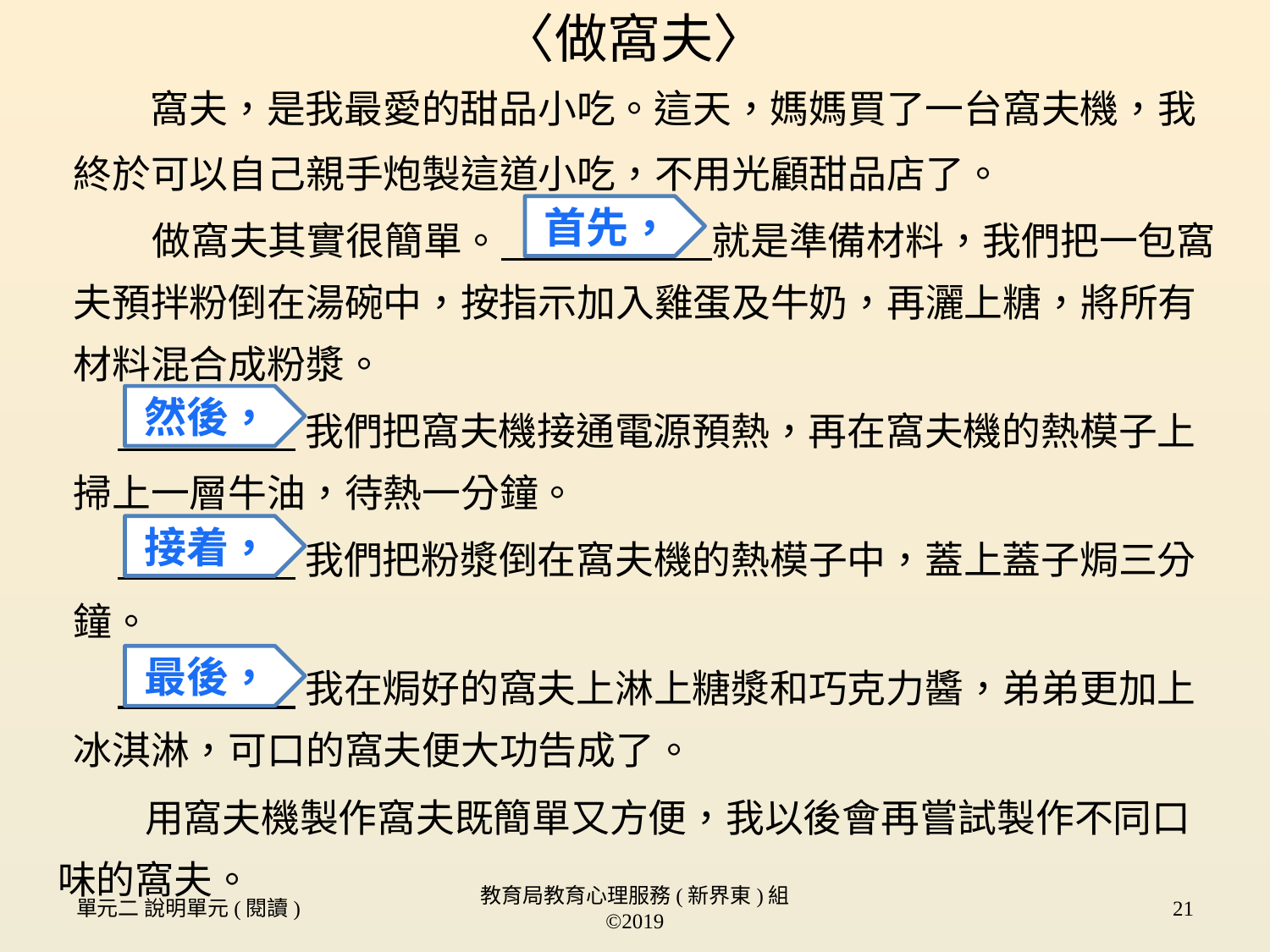

# 〈做窩夫〉
     窩夫，是我最愛的甜品小吃。這天，媽媽買了一台窩夫機，我終於可以自己親手炮製這道小吃，不用光顧甜品店了。
        做窩夫其實很簡單。           　  　  就是準備材料，我們把一包窩夫預拌粉倒在湯碗中，按指示加入雞蛋及牛奶，再灑上糖，將所有材料混合成粉漿。
                         我們把窩夫機接通電源預熱，再在窩夫機的熱模子上掃上一層牛油，待熱一分鐘。
                         我們把粉漿倒在窩夫機的熱模子中，蓋上蓋子焗三分鐘。
                         我在焗好的窩夫上淋上糖漿和巧克力醬，弟弟更加上冰淇淋，可口的窩夫便大功告成了。
         用窩夫機製作窩夫既簡單又方便，我以後會再嘗試製作不同口味的窩夫。
首先，
然後，
接着，
最後，
單元二 說明單元(閱讀)
教育局教育心理服務(新界東)組 ©2019
21